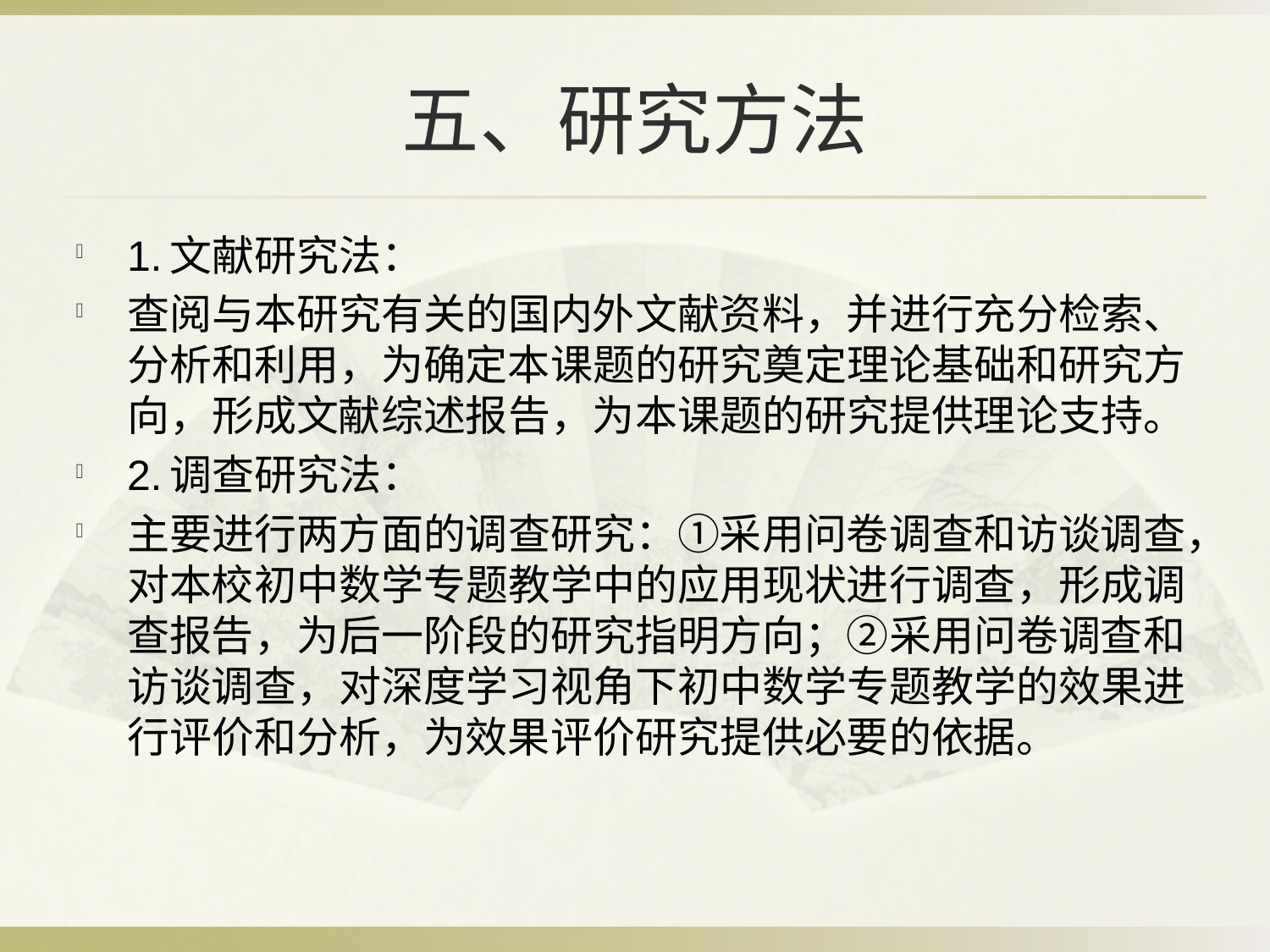

# 五、研究方法
1.文献研究法：
查阅与本研究有关的国内外文献资料，并进行充分检索、分析和利用，为确定本课题的研究奠定理论基础和研究方向，形成文献综述报告，为本课题的研究提供理论支持。
2.调查研究法：
主要进行两方面的调查研究：①采用问卷调查和访谈调查，对本校初中数学专题教学中的应用现状进行调查，形成调查报告，为后一阶段的研究指明方向；②采用问卷调查和访谈调查，对深度学习视角下初中数学专题教学的效果进行评价和分析，为效果评价研究提供必要的依据。